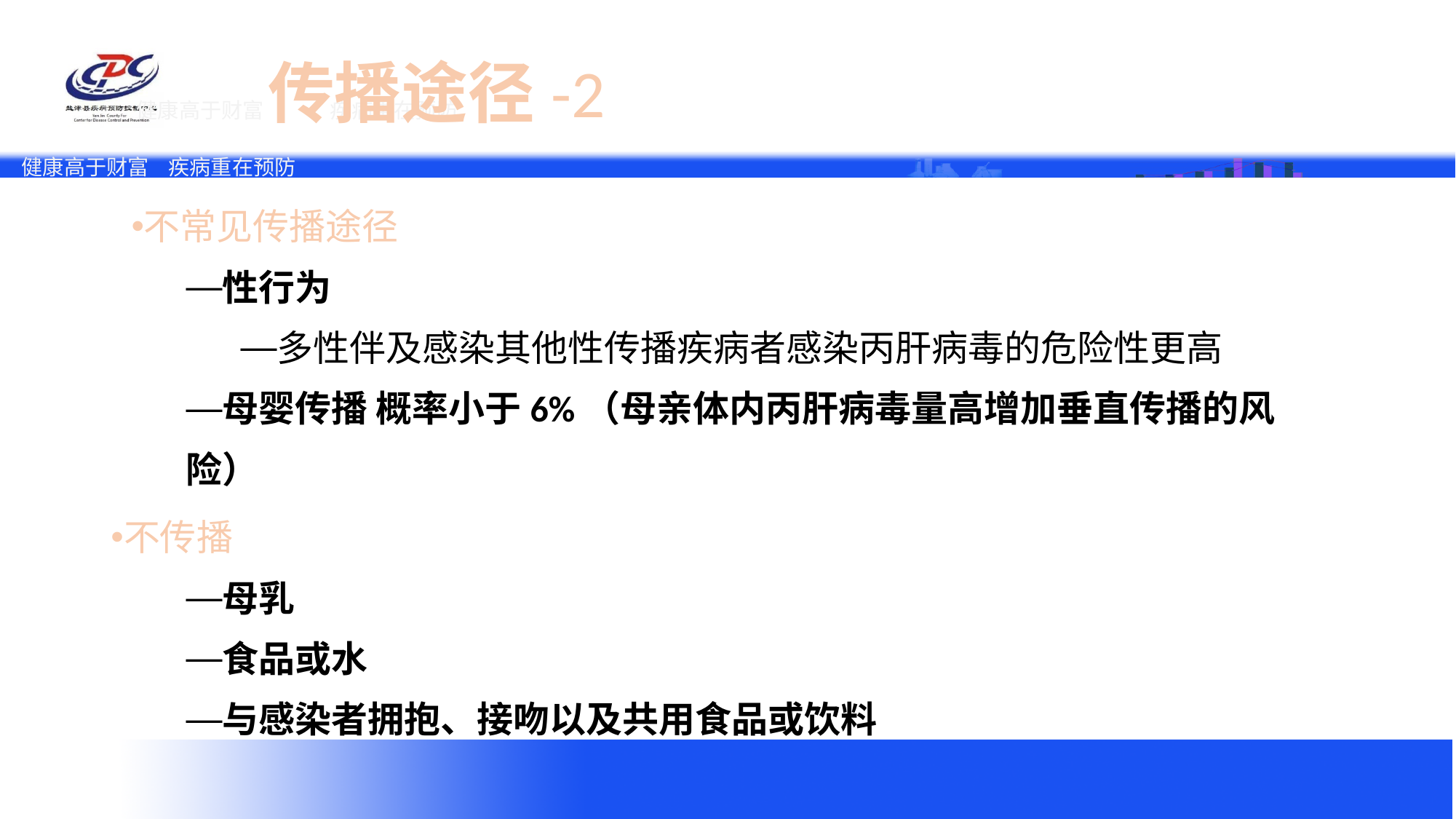

# 传播途径-2
不常见传播途径
性行为
多性伴及感染其他性传播疾病者感染丙肝病毒的危险性更高
母婴传播 概率小于6%（母亲体内丙肝病毒量高增加垂直传播的风险）
不传播
母乳
食品或水
与感染者拥抱、接吻以及共用食品或饮料